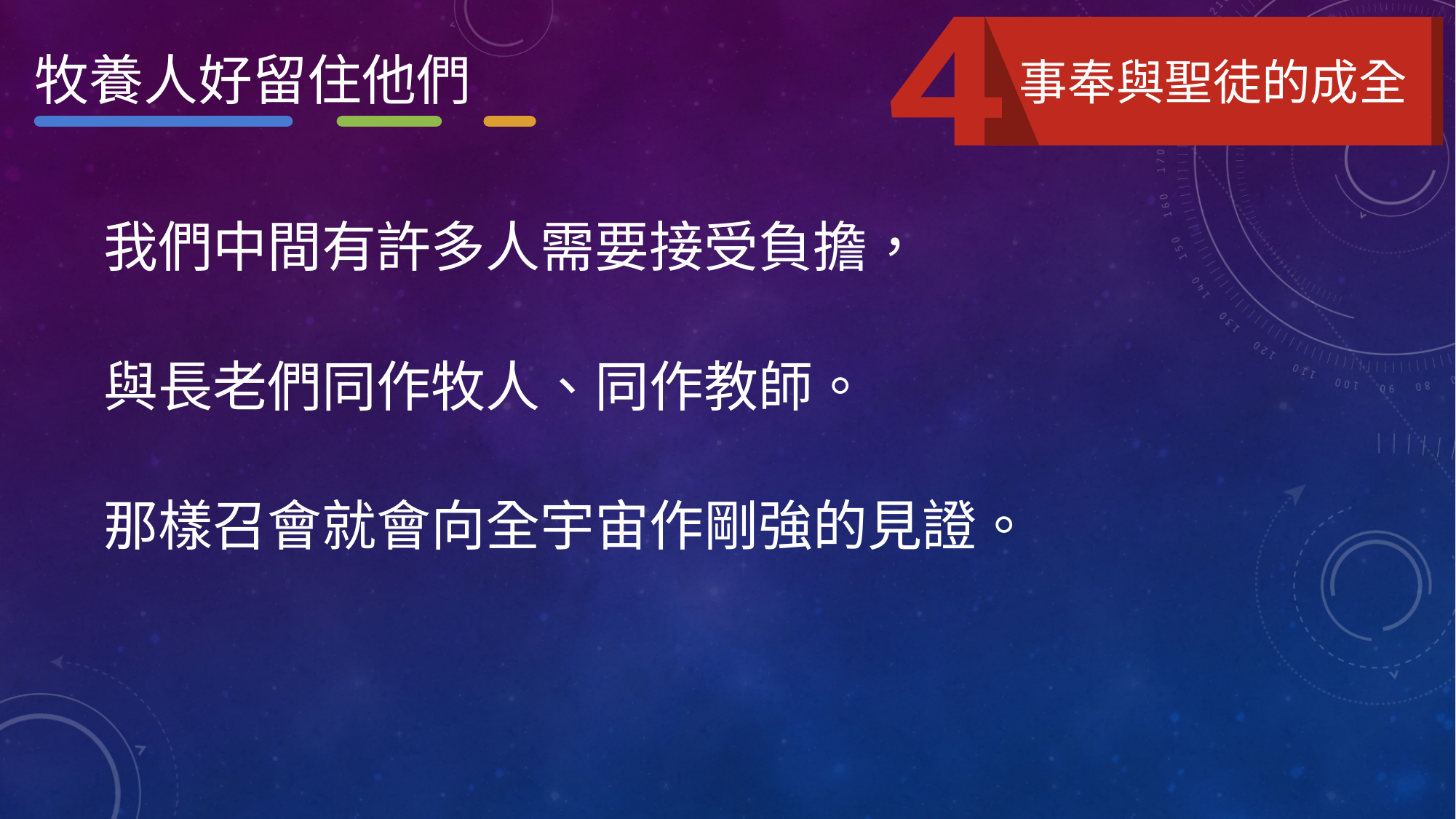

牧養人好留住他們
事奉與聖徒的成全

我們中間有許多人需要接受負擔，

與長老們同作牧人、同作教師。

那樣召會就會向全宇宙作剛強的見證。